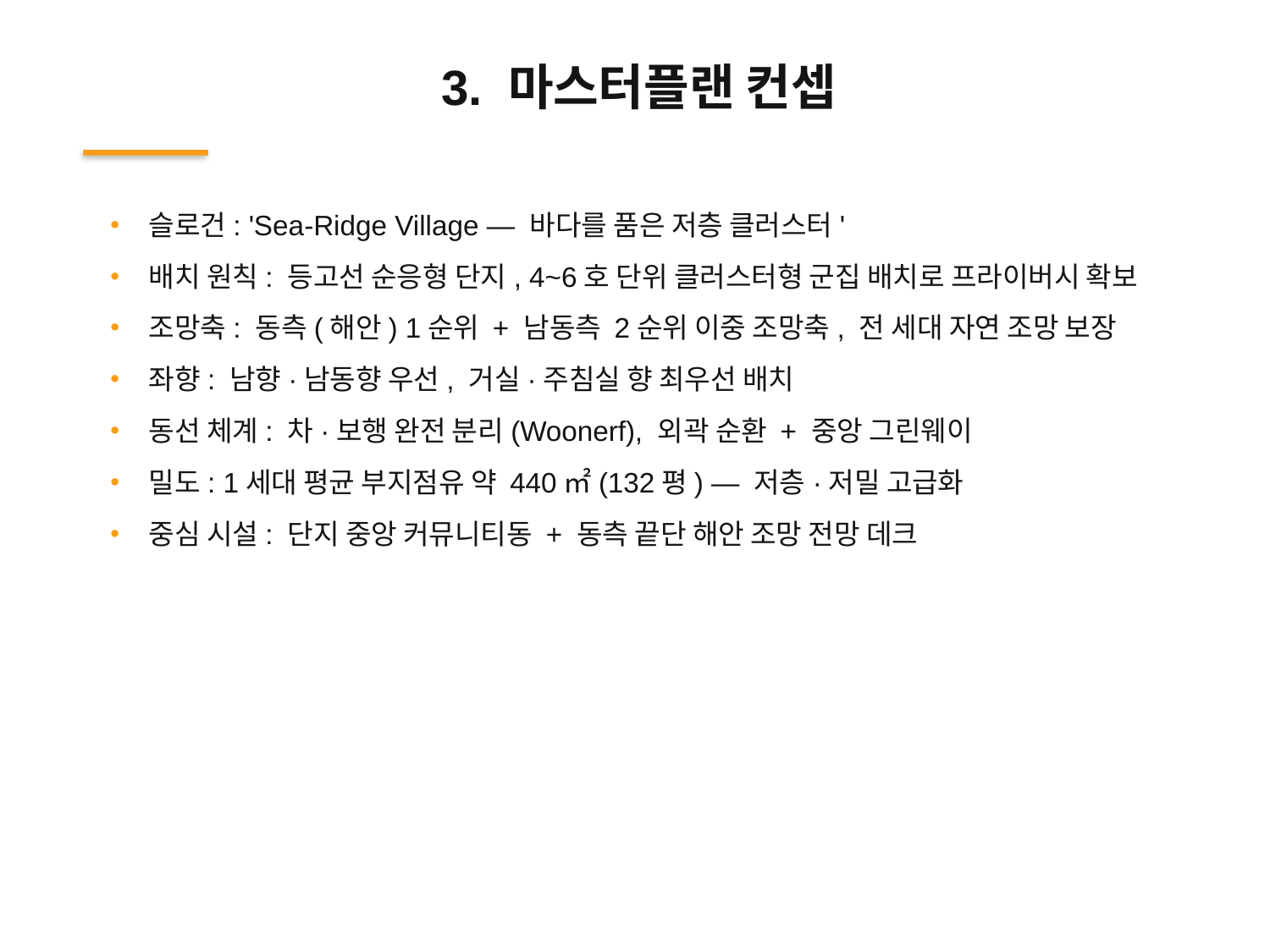

3. 마스터플랜 컨셉

•  슬로건: 'Sea-Ridge Village — 바다를 품은 저층 클러스터'
•  배치 원칙: 등고선 순응형 단지, 4~6호 단위 클러스터형 군집 배치로 프라이버시 확보
•  조망축: 동측(해안) 1순위 + 남동측 2순위 이중 조망축, 전 세대 자연 조망 보장
•  좌향: 남향·남동향 우선, 거실·주침실 향 최우선 배치
•  동선 체계: 차·보행 완전 분리(Woonerf), 외곽 순환 + 중앙 그린웨이
•  밀도: 1세대 평균 부지점유 약 440㎡(132평) — 저층·저밀 고급화
•  중심 시설: 단지 중앙 커뮤니티동 + 동측 끝단 해안 조망 전망 데크